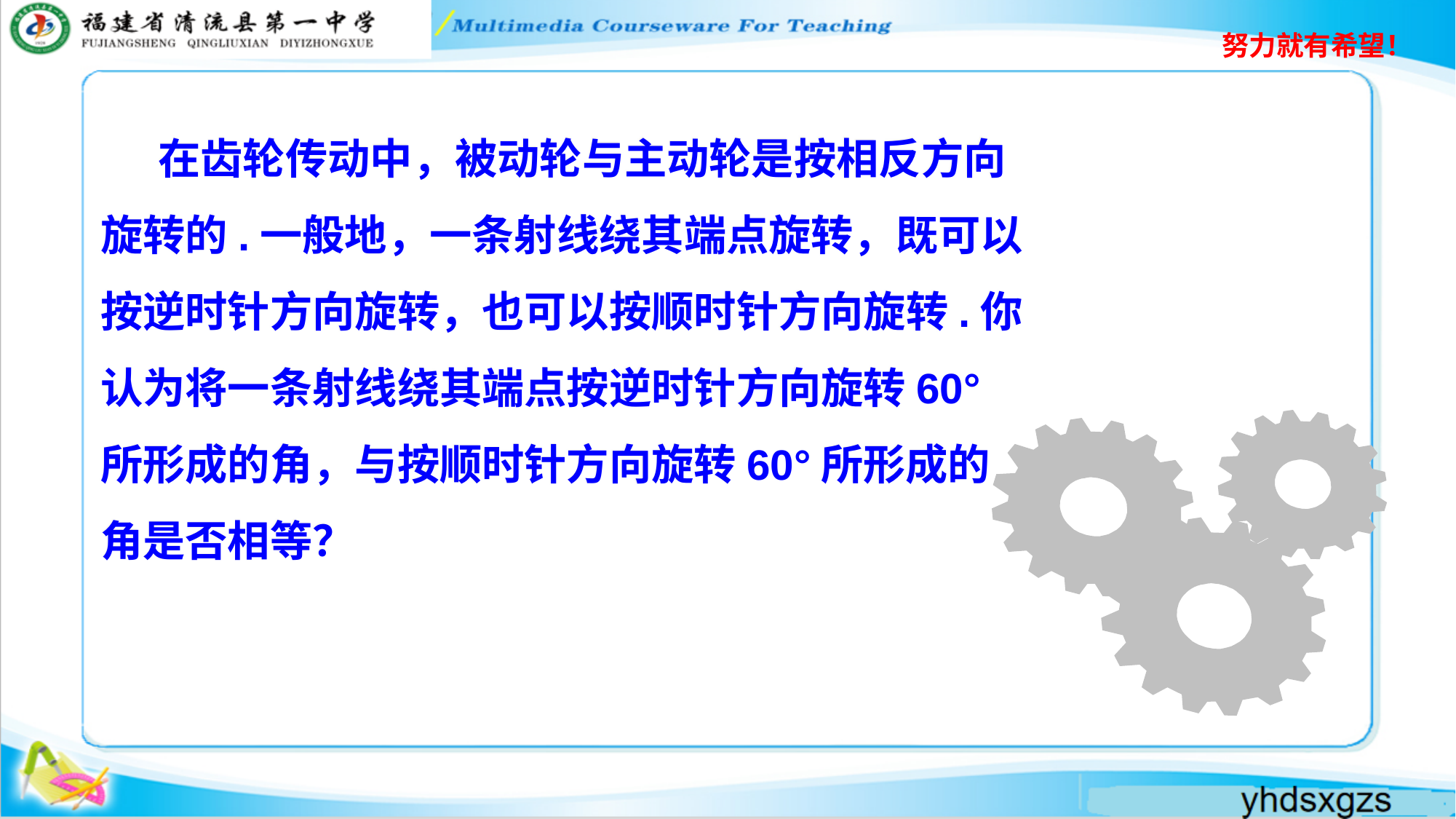

在齿轮传动中，被动轮与主动轮是按相反方向旋转的.一般地，一条射线绕其端点旋转，既可以按逆时针方向旋转，也可以按顺时针方向旋转.你认为将一条射线绕其端点按逆时针方向旋转60°所形成的角，与按顺时针方向旋转60°所形成的角是否相等？